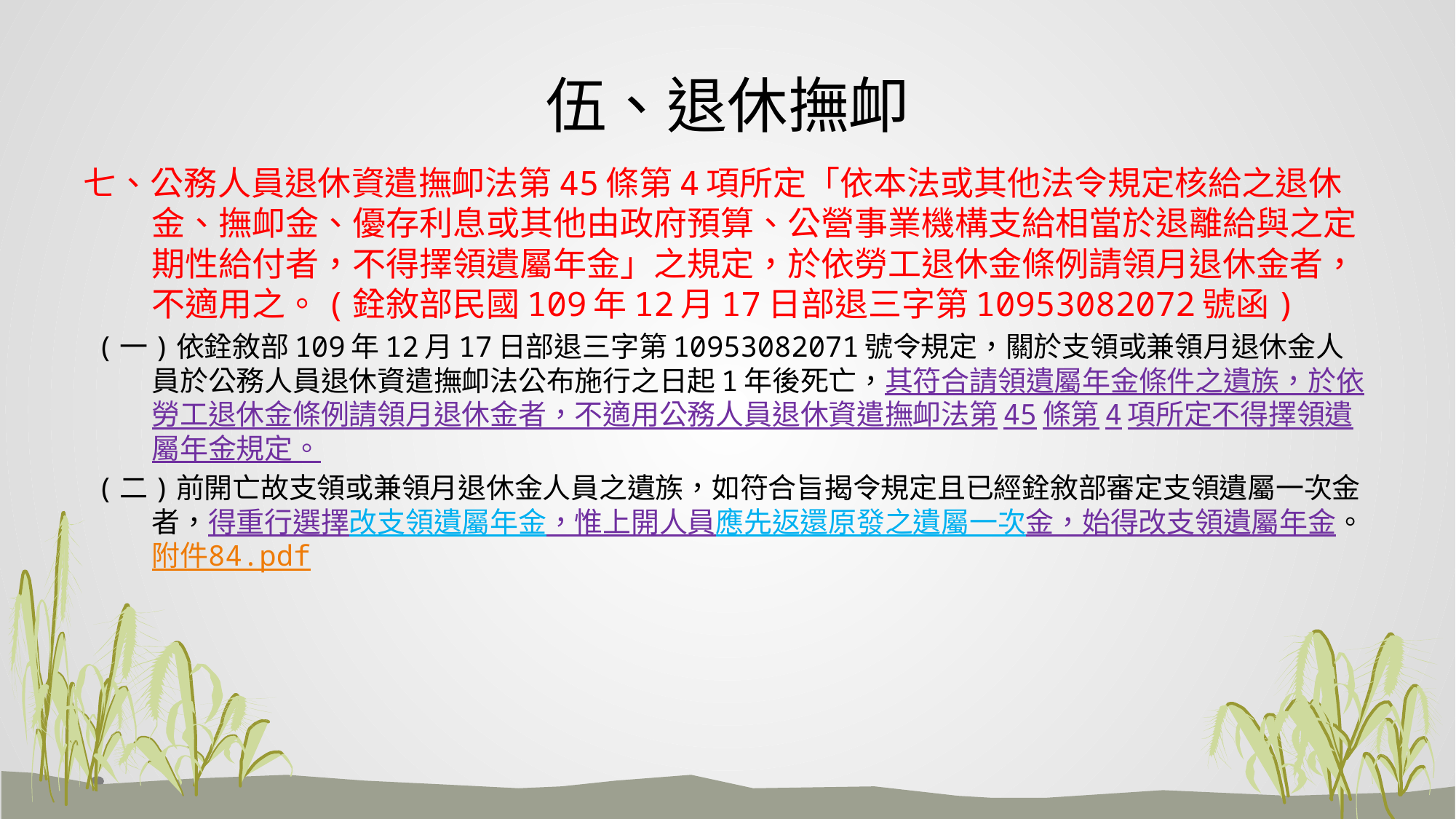

# 伍、退休撫卹
七、公務人員退休資遣撫卹法第45條第4項所定「依本法或其他法令規定核給之退休金、撫卹金、優存利息或其他由政府預算、公營事業機構支給相當於退離給與之定期性給付者，不得擇領遺屬年金」之規定，於依勞工退休金條例請領月退休金者，不適用之。(銓敘部民國109年12月17日部退三字第10953082072號函)
(一)依銓敘部109年12月17日部退三字第10953082071號令規定，關於支領或兼領月退休金人員於公務人員退休資遣撫卹法公布施行之日起1年後死亡，其符合請領遺屬年金條件之遺族，於依勞工退休金條例請領月退休金者，不適用公務人員退休資遣撫卹法第45條第4項所定不得擇領遺屬年金規定。
(二)前開亡故支領或兼領月退休金人員之遺族，如符合旨揭令規定且已經銓敘部審定支領遺屬一次金者，得重行選擇改支領遺屬年金，惟上開人員應先返還原發之遺屬一次金，始得改支領遺屬年金。附件84.pdf